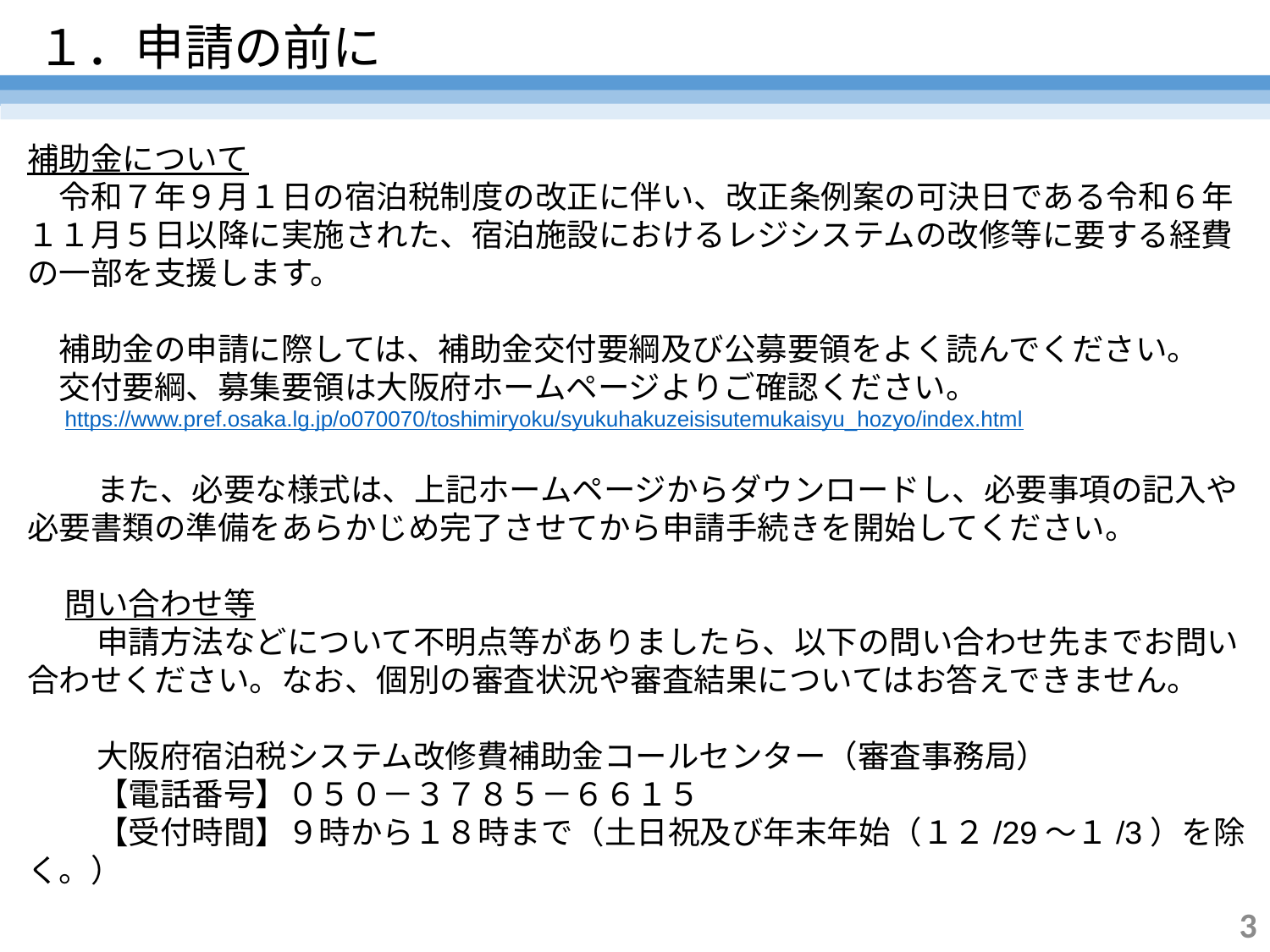

１．申請の前に

補助金について
　令和７年９月１日の宿泊税制度の改正に伴い、改正条例案の可決日である令和６年１１月５日以降に実施された、宿泊施設におけるレジシステムの改修等に要する経費の一部を支援します。
　補助金の申請に際しては、補助金交付要綱及び公募要領をよく読んでください。
　交付要綱、募集要領は大阪府ホームページよりご確認ください。
https://www.pref.osaka.lg.jp/o070070/toshimiryoku/syukuhakuzeisisutemukaisyu_hozyo/index.html

　また、必要な様式は、上記ホームページからダウンロードし、必要事項の記入や必要書類の準備をあらかじめ完了させてから申請手続きを開始してください。

問い合わせ等
　申請方法などについて不明点等がありましたら、以下の問い合わせ先までお問い合わせください。なお、個別の審査状況や審査結果についてはお答えできません。

　大阪府宿泊税システム改修費補助金コールセンター（審査事務局）
　【電話番号】０５０－３７８５－６６１５
　【受付時間】９時から１８時まで（土日祝及び年末年始（１２/29～１/3）を除く。）
3